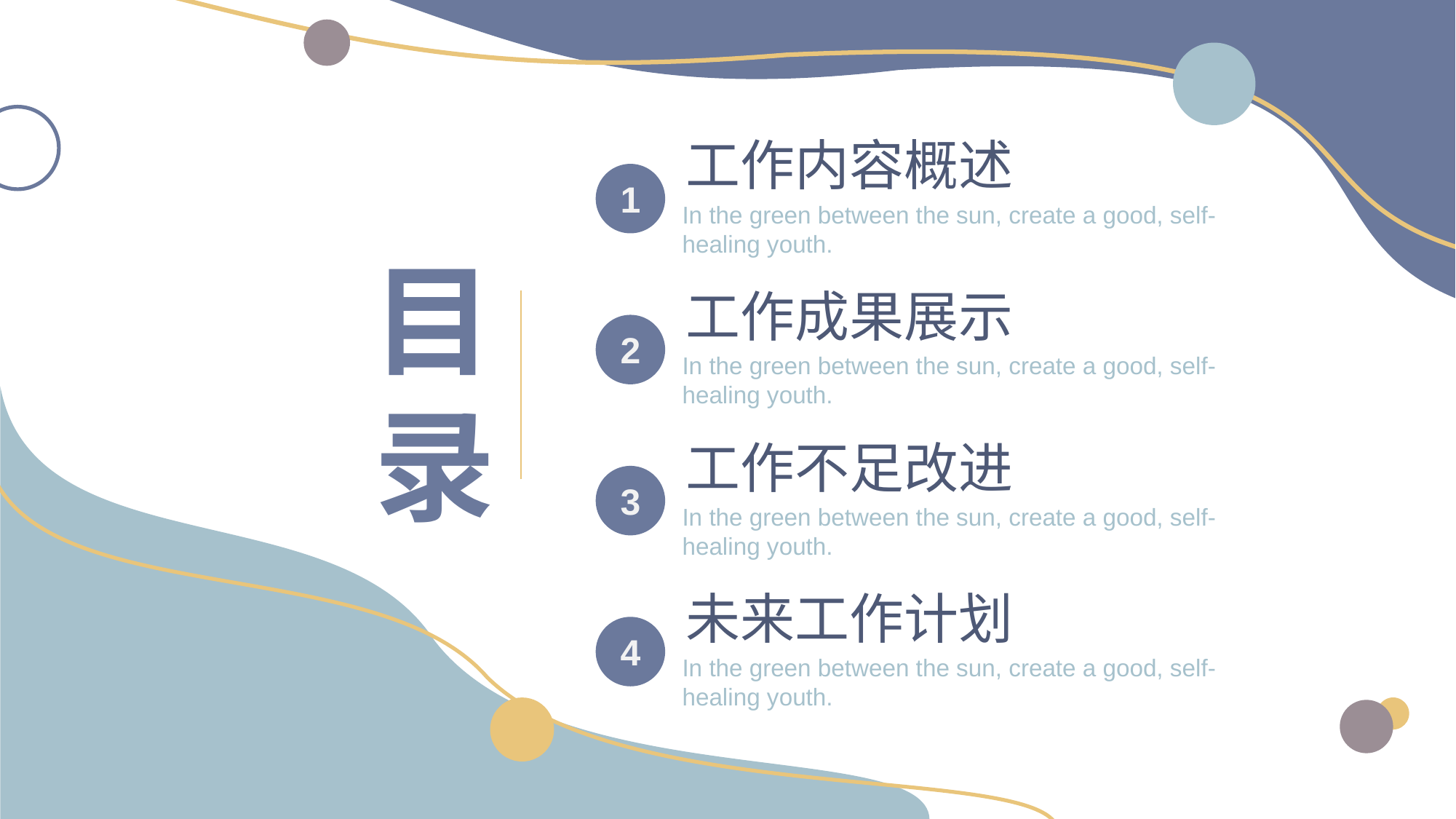

行业PPT模板http://www.1ppt.com/hangye/

工作内容概述
https://www.ypppt.com/

1
In the green between the sun, create a good, self-healing youth.
目录
工作成果展示

2
In the green between the sun, create a good, self-healing youth.

工作不足改进

3
In the green between the sun, create a good, self-healing youth.
未来工作计划

4
In the green between the sun, create a good, self-healing youth.